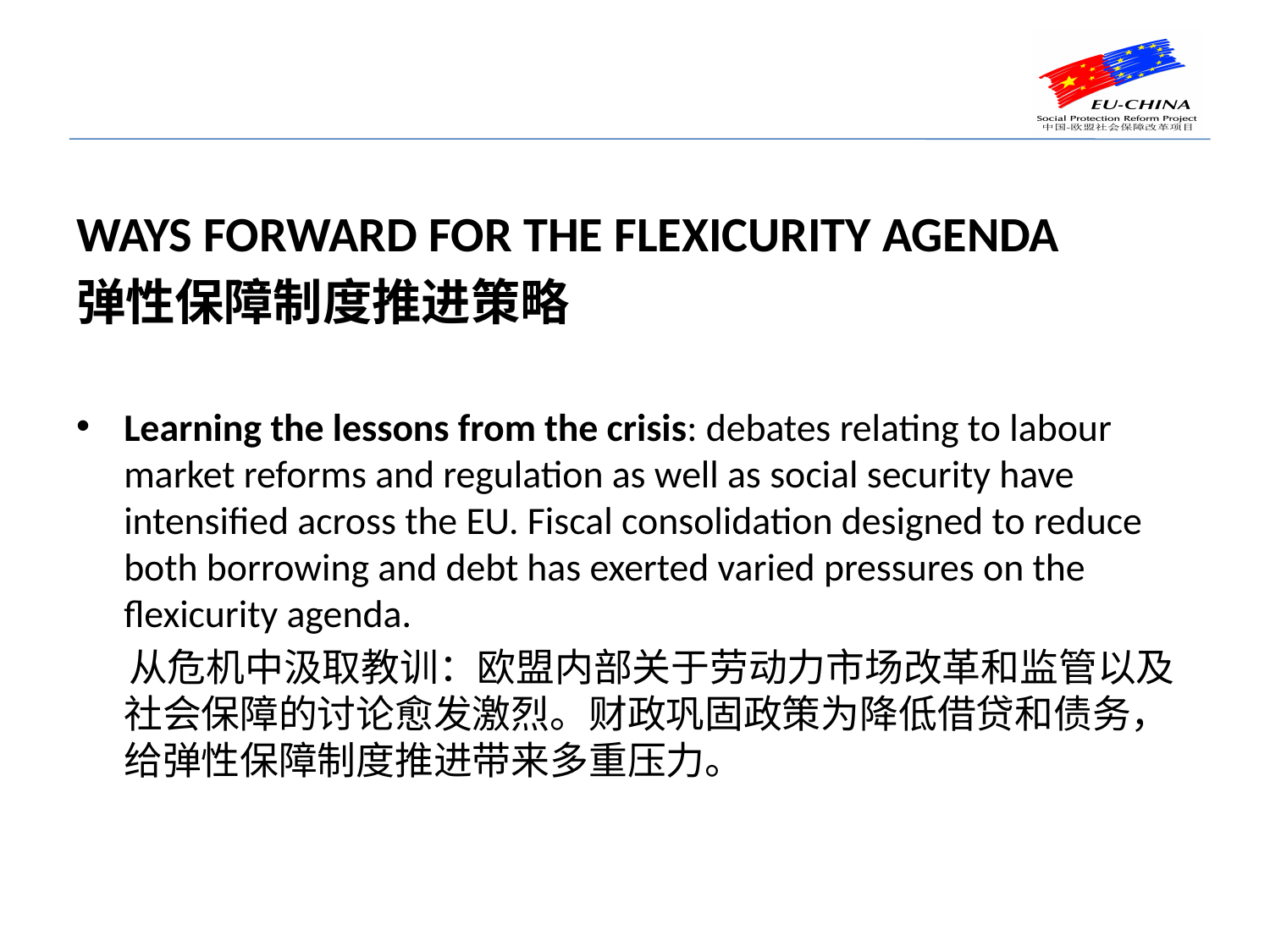

Ways forward for the flexicurity agenda
弹性保障制度推进策略

Learning the lessons from the crisis: debates relating to labour market reforms and regulation as well as social security have intensified across the EU. Fiscal consolidation designed to reduce both borrowing and debt has exerted varied pressures on the flexicurity agenda.
     从危机中汲取教训：欧盟内部关于劳动力市场改革和监管以及社会保障的讨论愈发激烈。财政巩固政策为降低借贷和债务，给弹性保障制度推进带来多重压力。